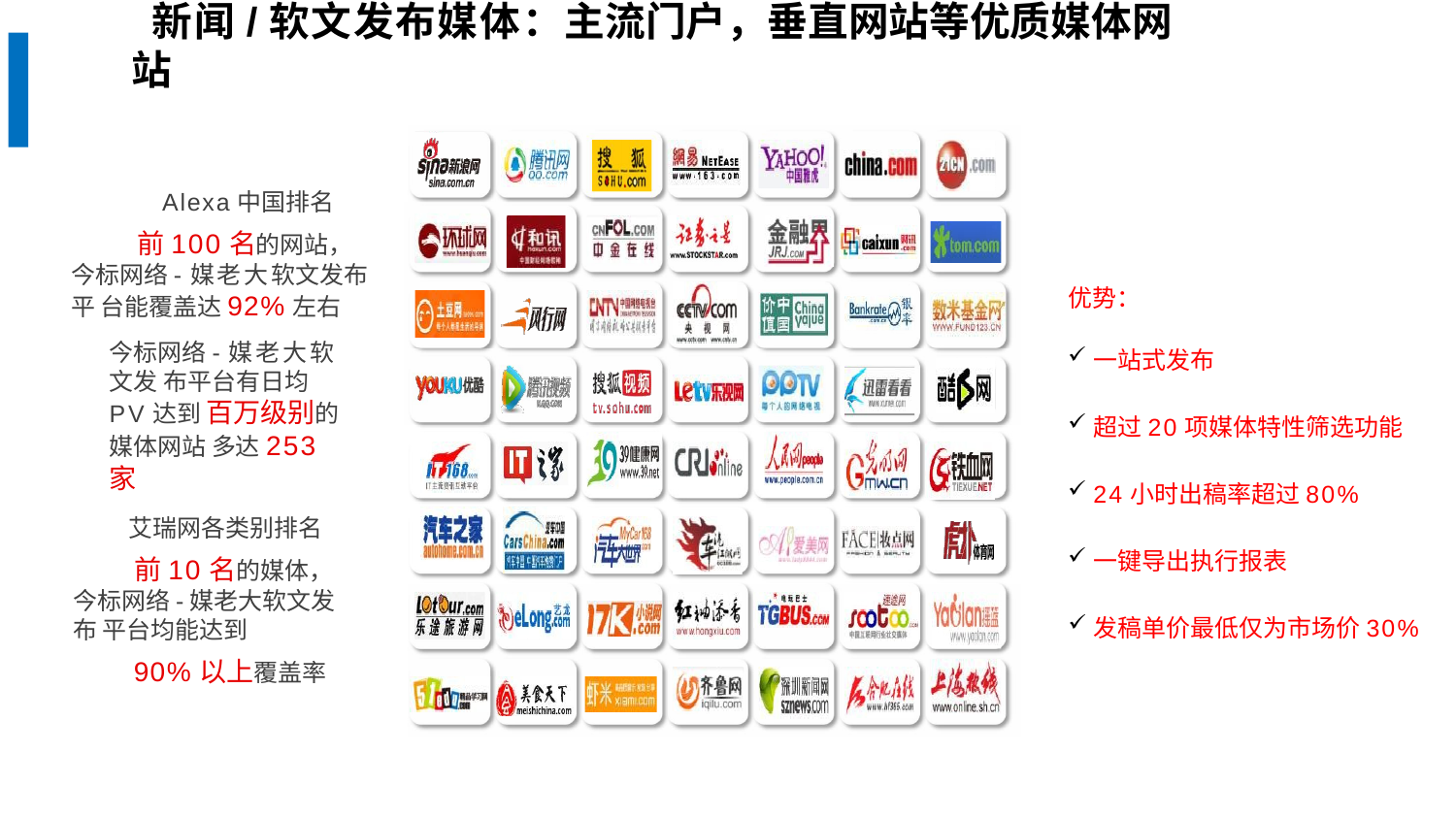

# 新闻/软文发布媒体：主流门户，垂直网站等优质媒体网站

Alexa中国排名
前100名的网站，
今标网络-媒老大软文发布平 台能覆盖达92%左右
今标网络-媒老大软文发 布平台有日均PV达到 百万级别的媒体网站 多达253家
艾瑞网各类别排名
前10名的媒体，
今标网络-媒老大软文发布 平台均能达到
90%以上覆盖率

优势：

一站式发布

超过20项媒体特性筛选功能

24小时出稿率超过80%

一键导出执行报表

发稿单价最低仅为市场价30%